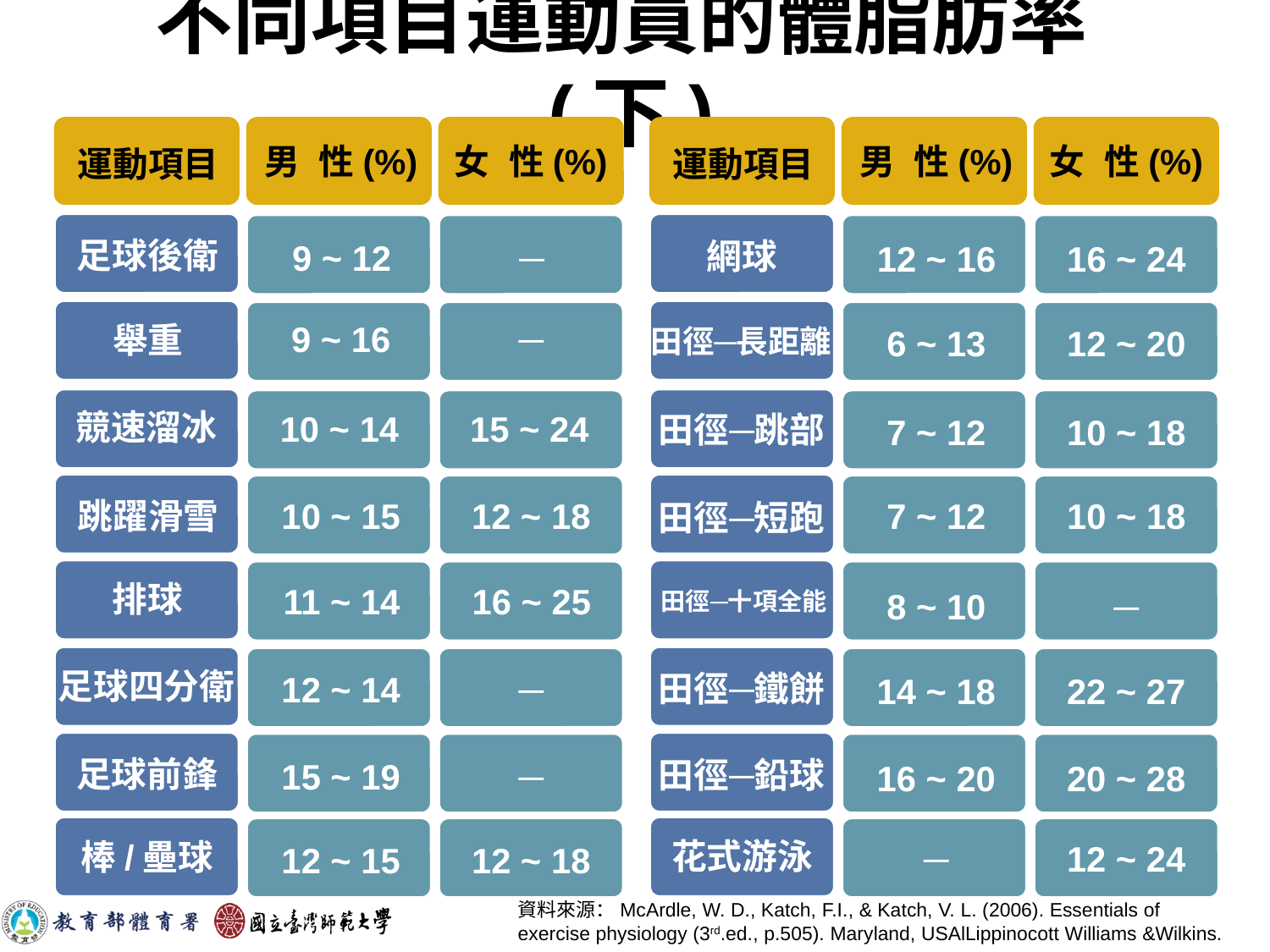

# 不同項目運動員的體脂肪率(下)

男  性(%)

女  性(%)

男  性(%)

女  性(%)

運動項目
運動項目
足球後衛
網球
9 ~ 12
─
12 ~ 16
16 ~ 24
9 ~ 16
─
舉重
田徑─長距離
6 ~ 13
12 ~ 20
競速溜冰
10 ~ 14
15 ~ 24
田徑─跳部
7 ~ 12
10 ~ 18
跳躍滑雪
10 ~ 15
12 ~ 18
7 ~ 12
10 ~ 18
田徑─短跑
排球
11 ~ 14
16 ~ 25
8 ~ 10
─
田徑─十項全能
足球四分衛
田徑─鐵餅
12 ~ 14
─
14 ~ 18
22 ~ 27
足球前鋒
田徑─鉛球
15 ~ 19
─
16 ~ 20
20 ~ 28
花式游泳
棒/壘球
─
12 ~ 24
12 ~ 15
12 ~ 18
資料來源：McArdle, W. D., Katch, F.I., & Katch, V. L. (2006). Essentials of exercise physiology (3rd.ed., p.505). Maryland, USAlLippinocott Williams &Wilkins.